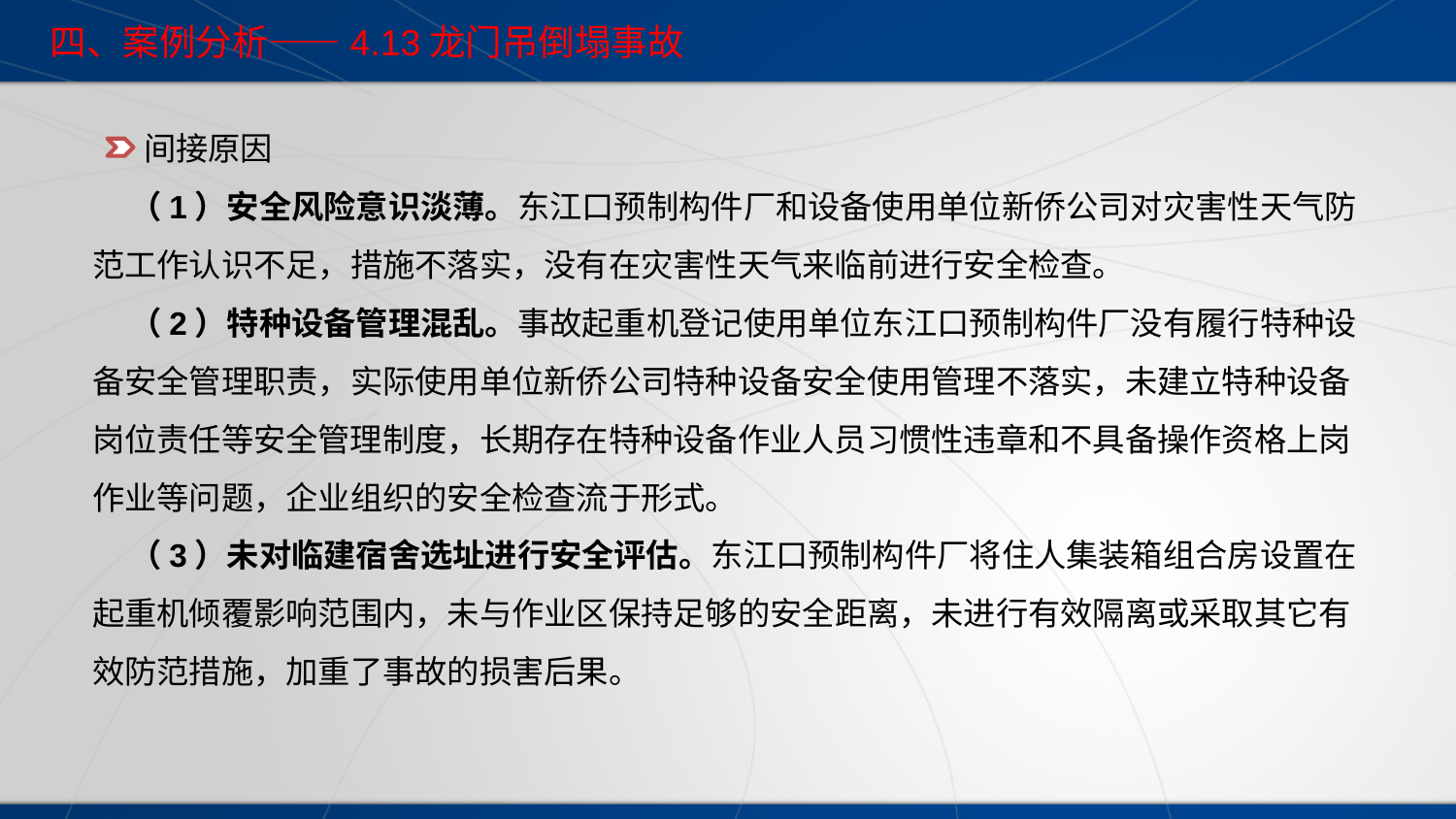

四、案例分析——4.13龙门吊倒塌事故
      间接原因
    （1）安全风险意识淡薄。东江口预制构件厂和设备使用单位新侨公司对灾害性天气防范工作认识不足，措施不落实，没有在灾害性天气来临前进行安全检查。
    （2）特种设备管理混乱。事故起重机登记使用单位东江口预制构件厂没有履行特种设备安全管理职责，实际使用单位新侨公司特种设备安全使用管理不落实，未建立特种设备岗位责任等安全管理制度，长期存在特种设备作业人员习惯性违章和不具备操作资格上岗作业等问题，企业组织的安全检查流于形式。
    （3）未对临建宿舍选址进行安全评估。东江口预制构件厂将住人集装箱组合房设置在起重机倾覆影响范围内，未与作业区保持足够的安全距离，未进行有效隔离或采取其它有效防范措施，加重了事故的损害后果。